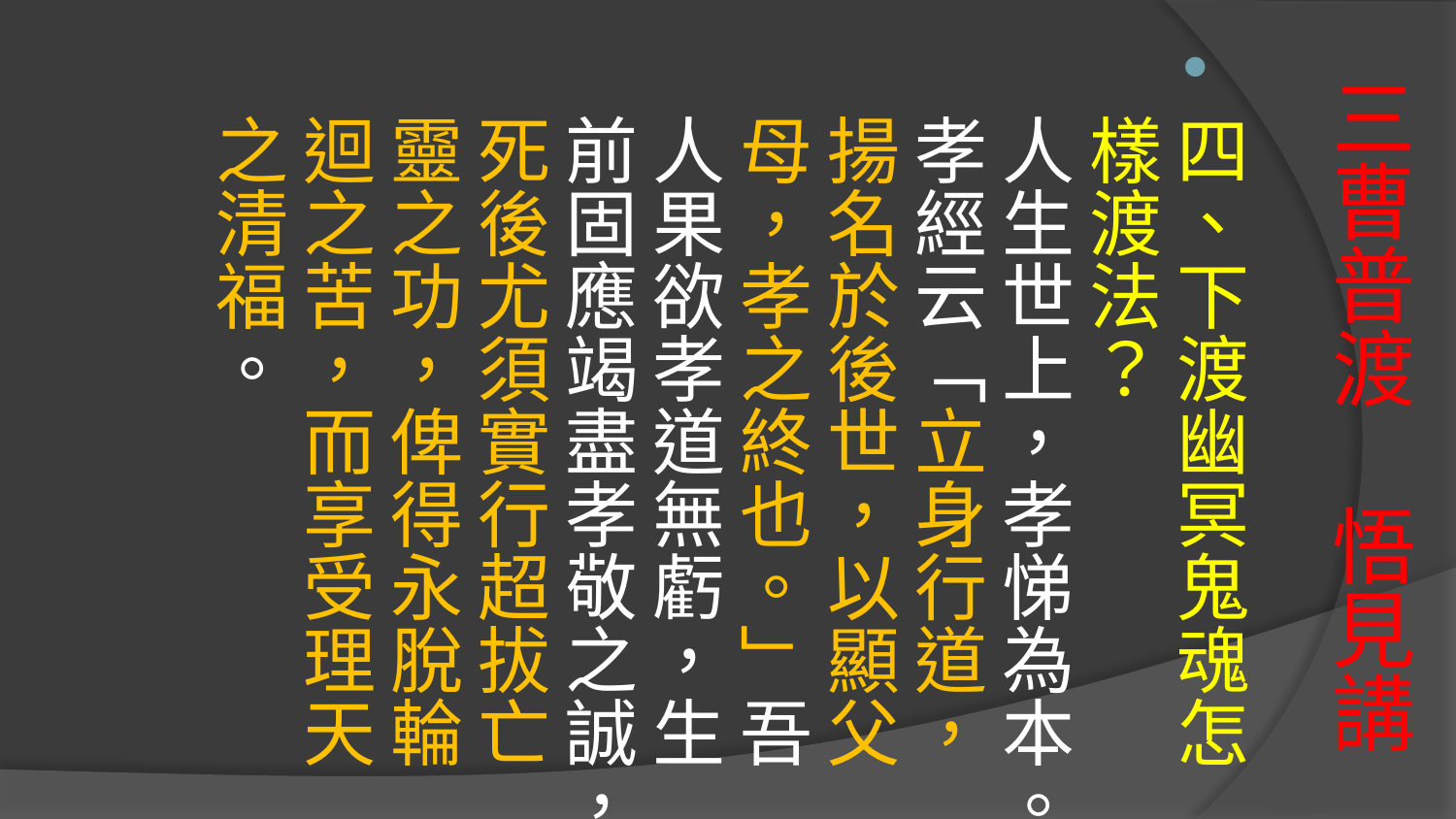

四、下渡幽冥鬼魂怎樣渡法？
人生世上，孝悌為本。孝經云「立身行道，揚名於後世，以顯父母，孝之終也。」吾人果欲孝道無虧，生前固應竭盡孝敬之誠，死後尤須實行超拔亡靈之功，俾得永脫輪迴之苦，而享受理天之清福。

# 三曹普渡     悟見講